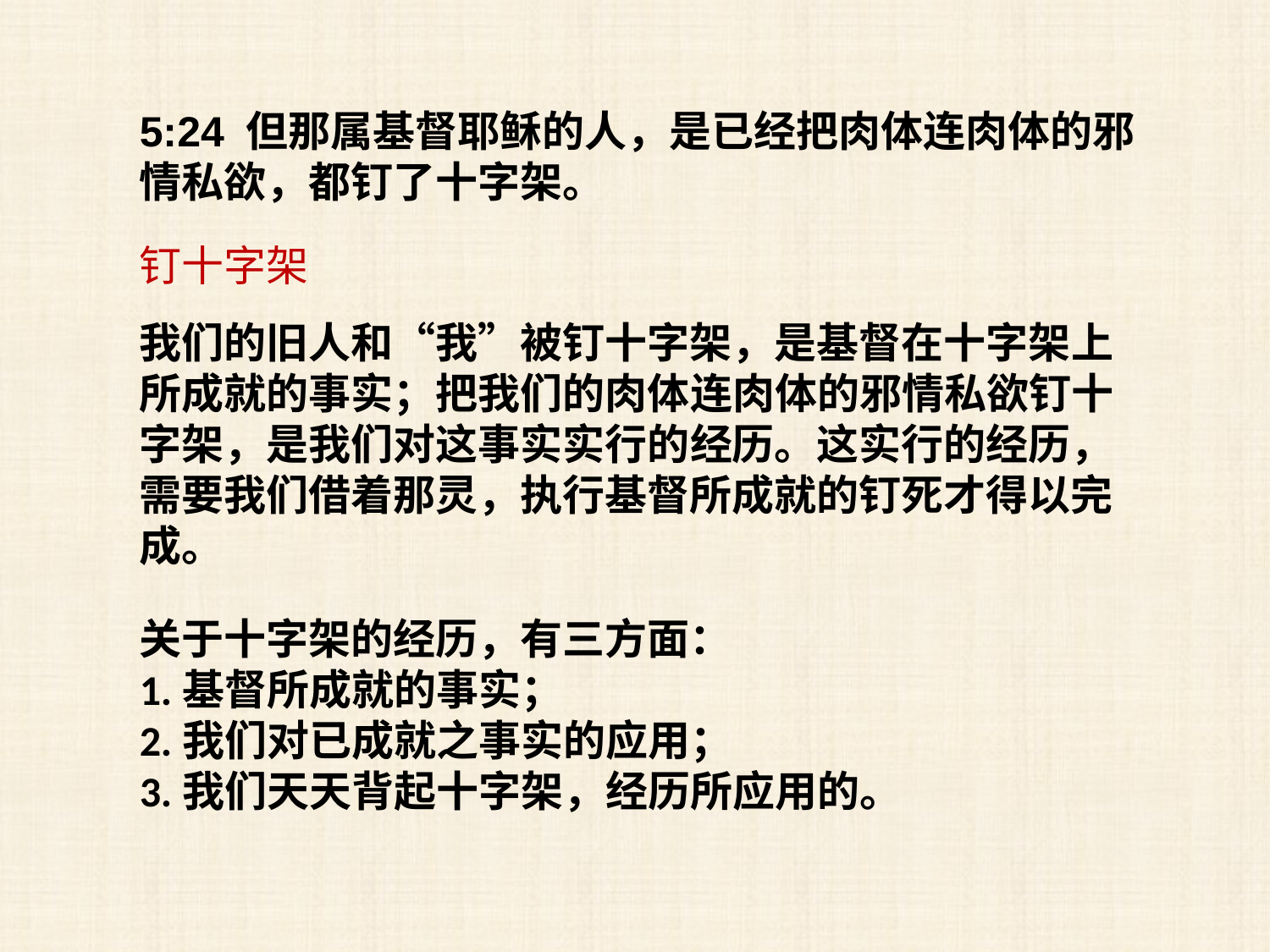

5:24 但那属基督耶稣的人，是已经把肉体连肉体的邪情私欲，都钉了十字架。
钉十字架
我们的旧人和“我”被钉十字架，是基督在十字架上所成就的事实；把我们的肉体连肉体的邪情私欲钉十字架，是我们对这事实实行的经历。这实行的经历，需要我们借着那灵，执行基督所成就的钉死才得以完成。
关于十字架的经历，有三方面：
1.基督所成就的事实；
2.我们对已成就之事实的应用；
3.我们天天背起十字架，经历所应用的。